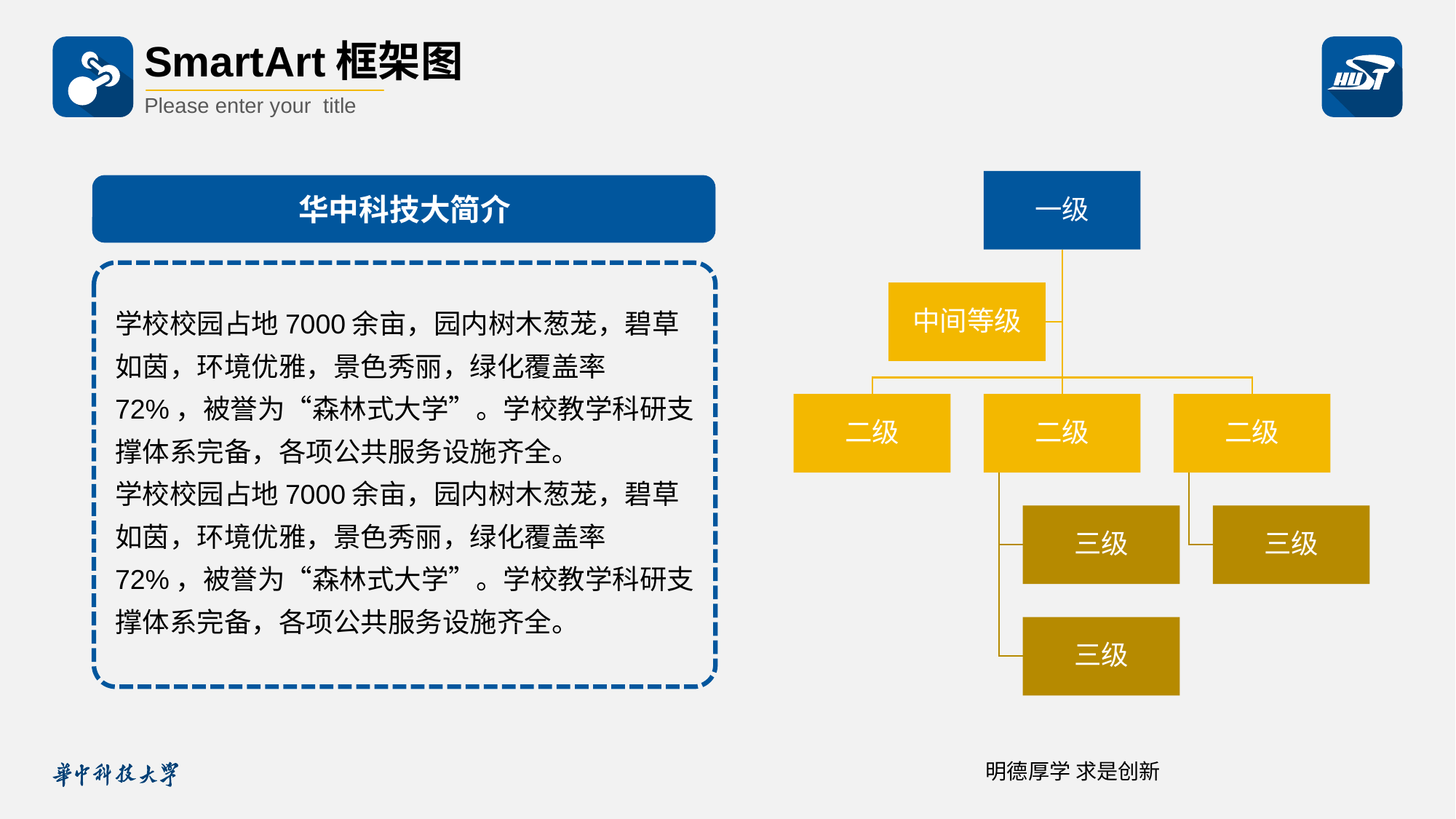

SmartArt框架图
Please enter your  title
一级
二级
二级
三级
三级
二级
三级
中间等级
华中科技大简介
学校校园占地7000余亩，园内树木葱茏，碧草如茵，环境优雅，景色秀丽，绿化覆盖率72%，被誉为“森林式大学”。学校教学科研支撑体系完备，各项公共服务设施齐全。
学校校园占地7000余亩，园内树木葱茏，碧草如茵，环境优雅，景色秀丽，绿化覆盖率72%，被誉为“森林式大学”。学校教学科研支撑体系完备，各项公共服务设施齐全。